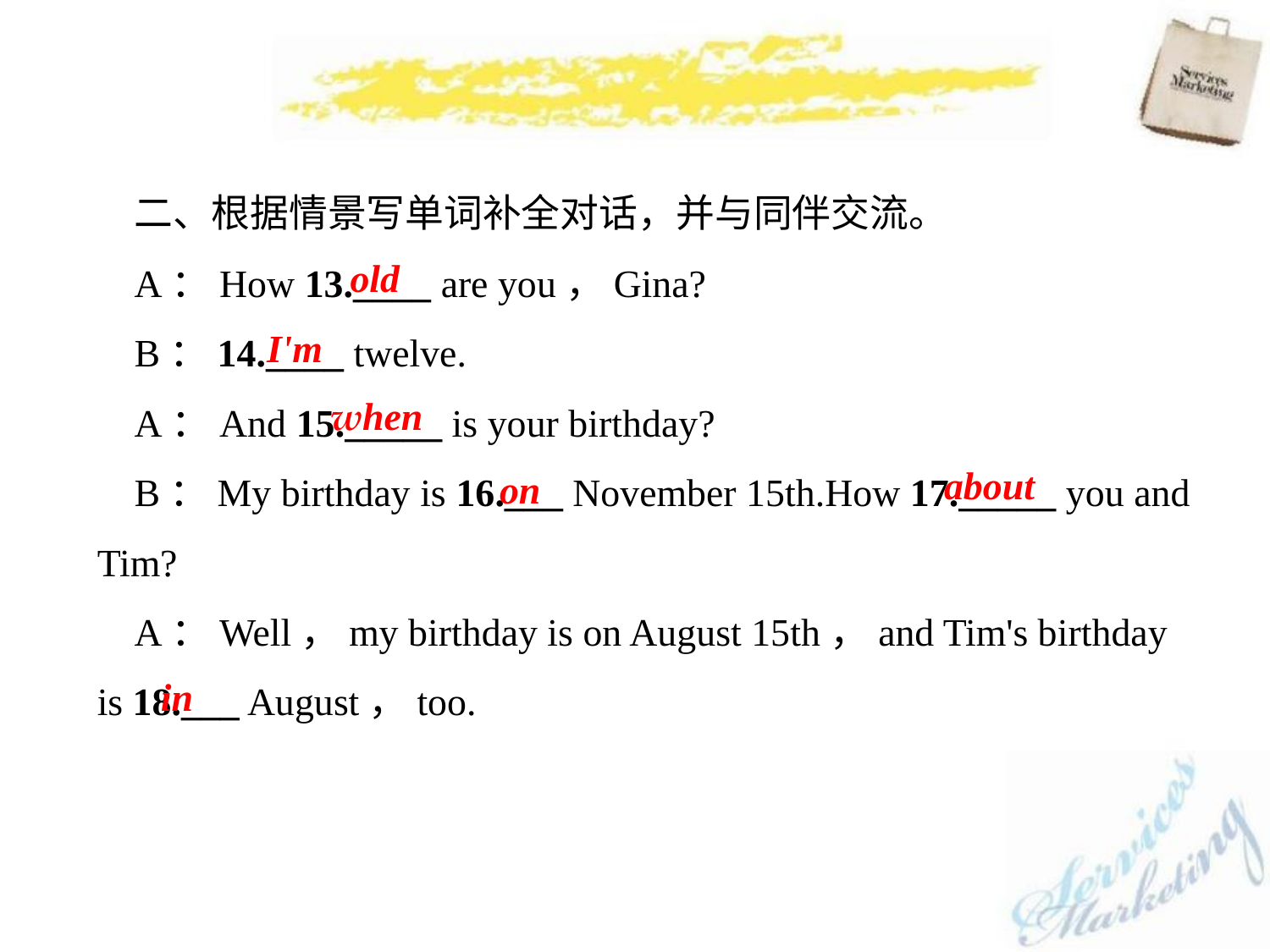

二、根据情景写单词补全对话，并与同伴交流。
A：How 13.____ are you，Gina?
B：14.____ twelve.
A：And 15._____ is your birthday?
B：My birthday is 16.___ November 15th.How 17._____ you and Tim?
A：Well，my birthday is on August 15th，and Tim's birthday is 18.___ August，too.
old
I'm
when
about
on
in